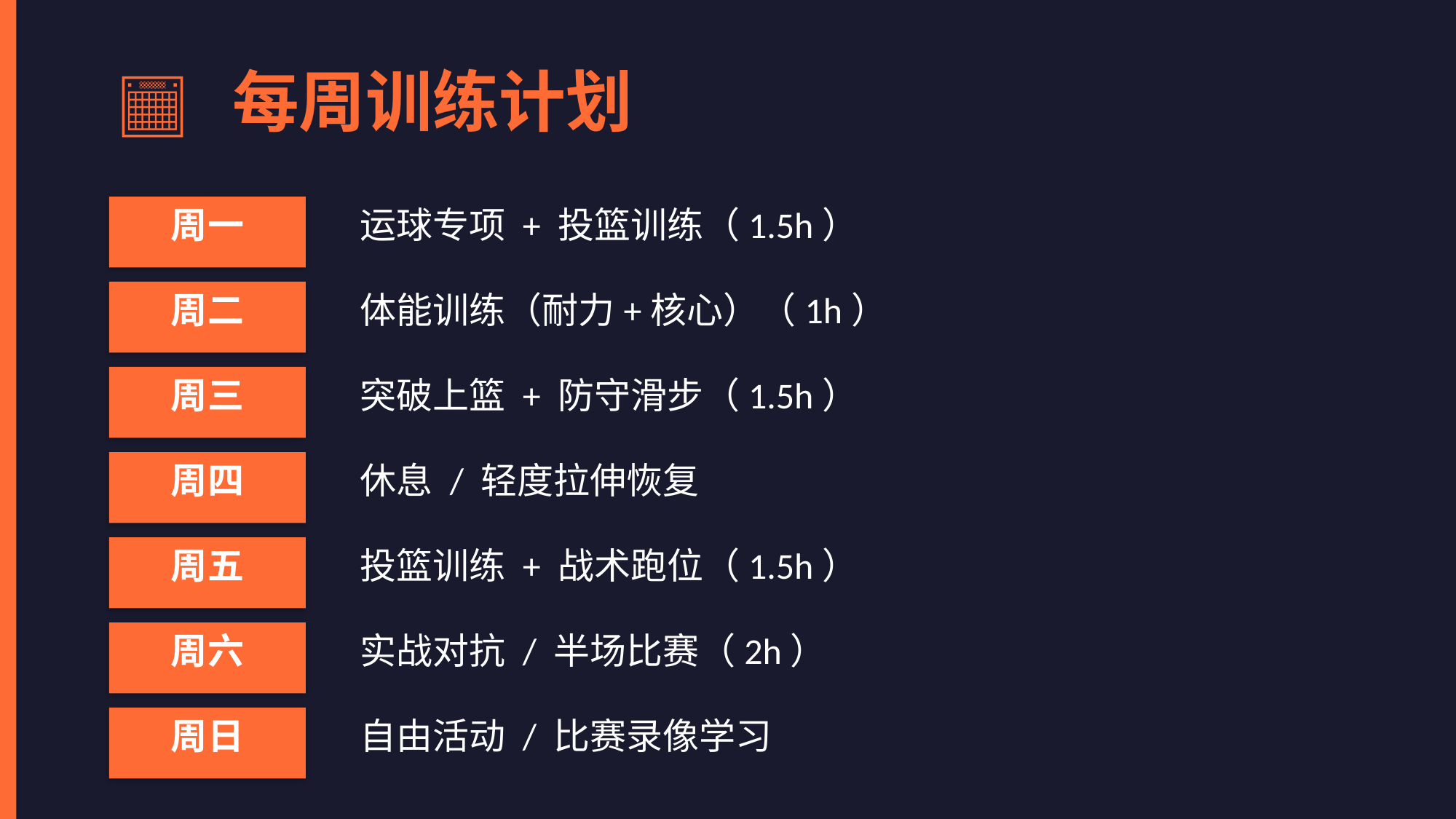

📅  每周训练计划

周一
运球专项 + 投篮训练（1.5h）

周二
体能训练（耐力+核心）（1h）

周三
突破上篮 + 防守滑步（1.5h）

周四
休息 / 轻度拉伸恢复

周五
投篮训练 + 战术跑位（1.5h）

周六
实战对抗 / 半场比赛（2h）

周日
自由活动 / 比赛录像学习